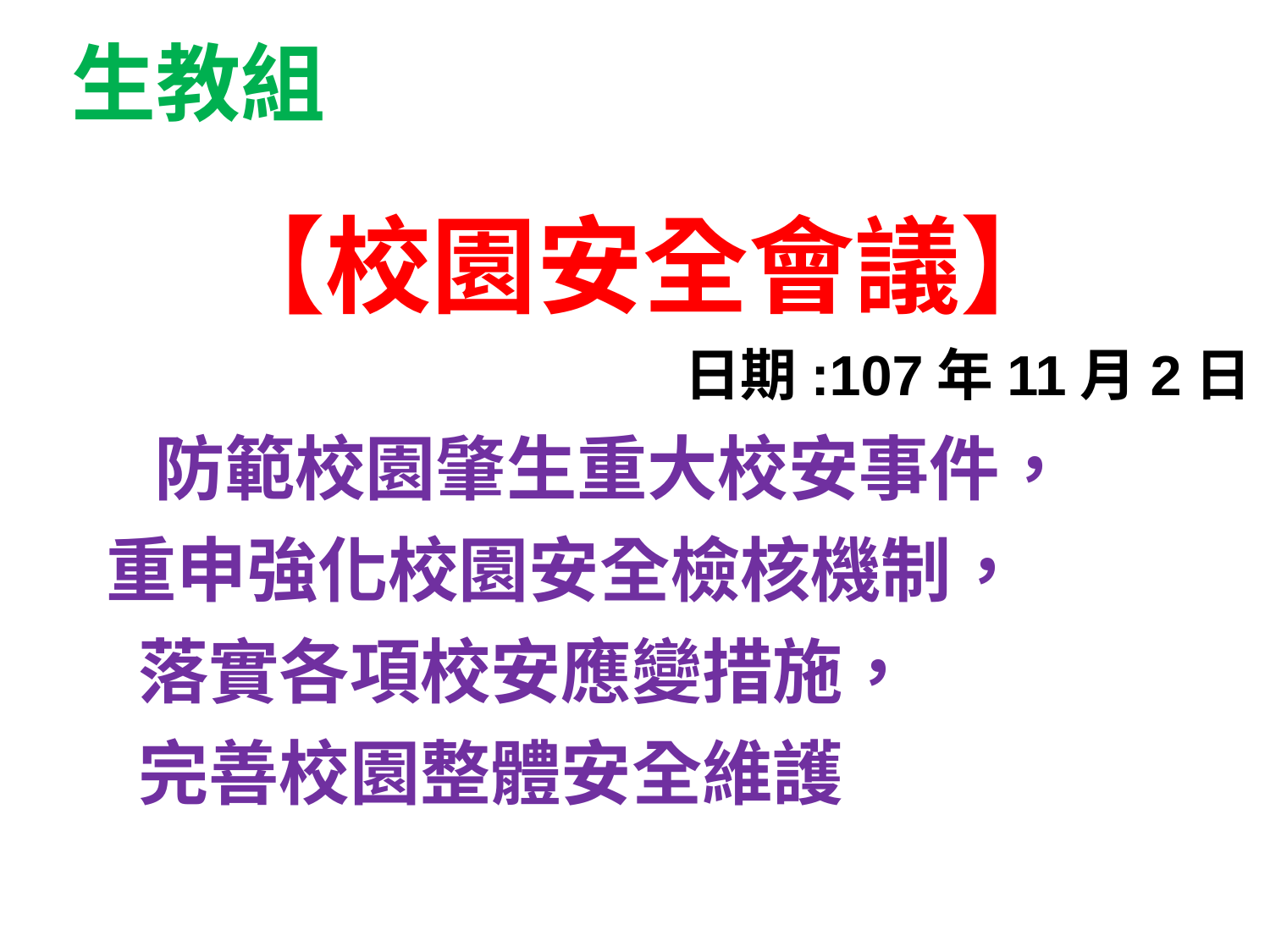

生教組
【校園安全會議】
                                                  日期:107年11月2日
          防範校園肇生重大校安事件，
    重申強化校園安全檢核機制，
      落實各項校安應變措施，
      完善校園整體安全維護